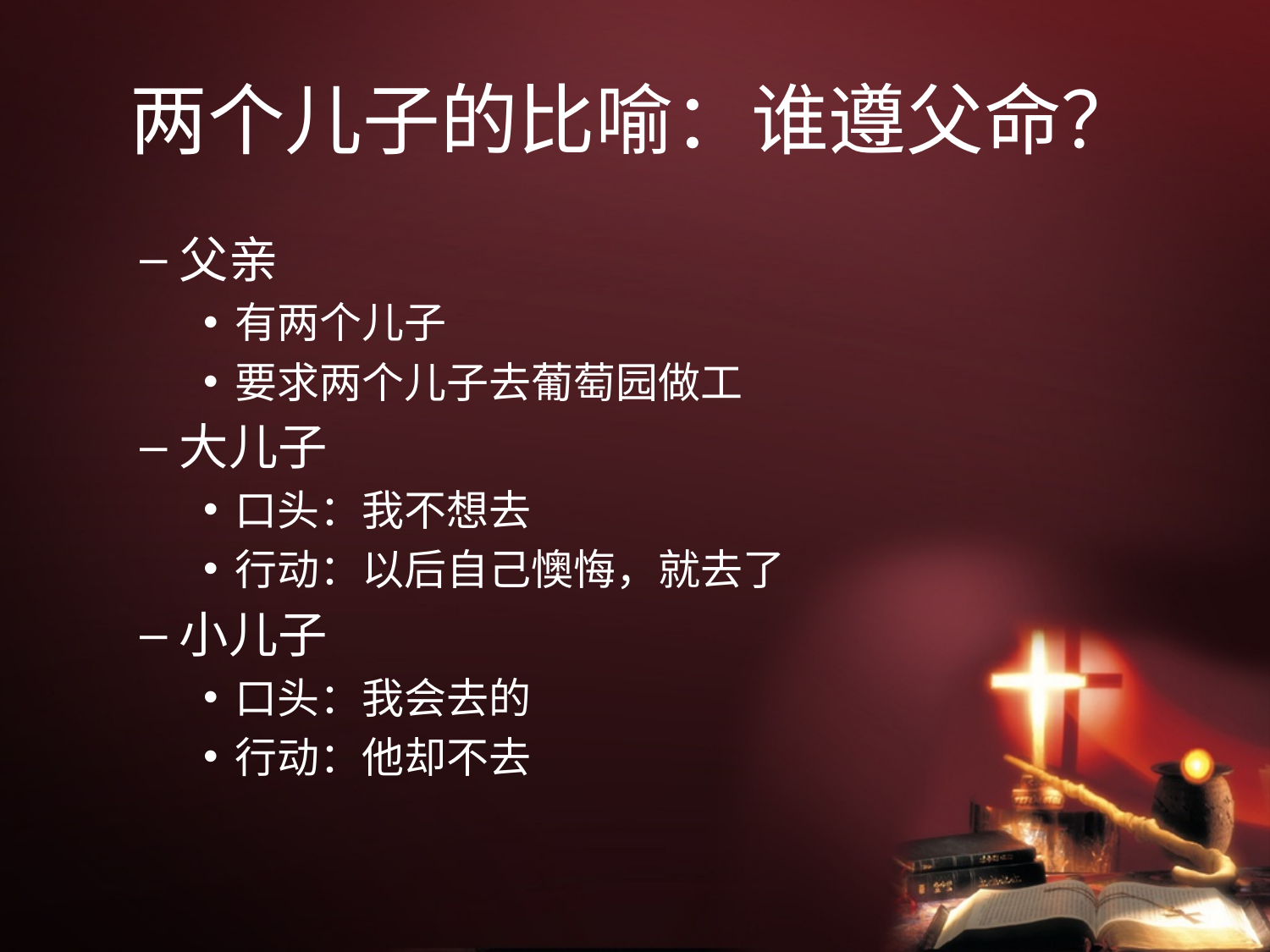

# 两个儿子的比喻：谁遵父命？
父亲
有两个儿子
要求两个儿子去葡萄园做工
大儿子
口头：我不想去
行动：以后自己懊悔，就去了
小儿子
口头：我会去的
行动：他却不去